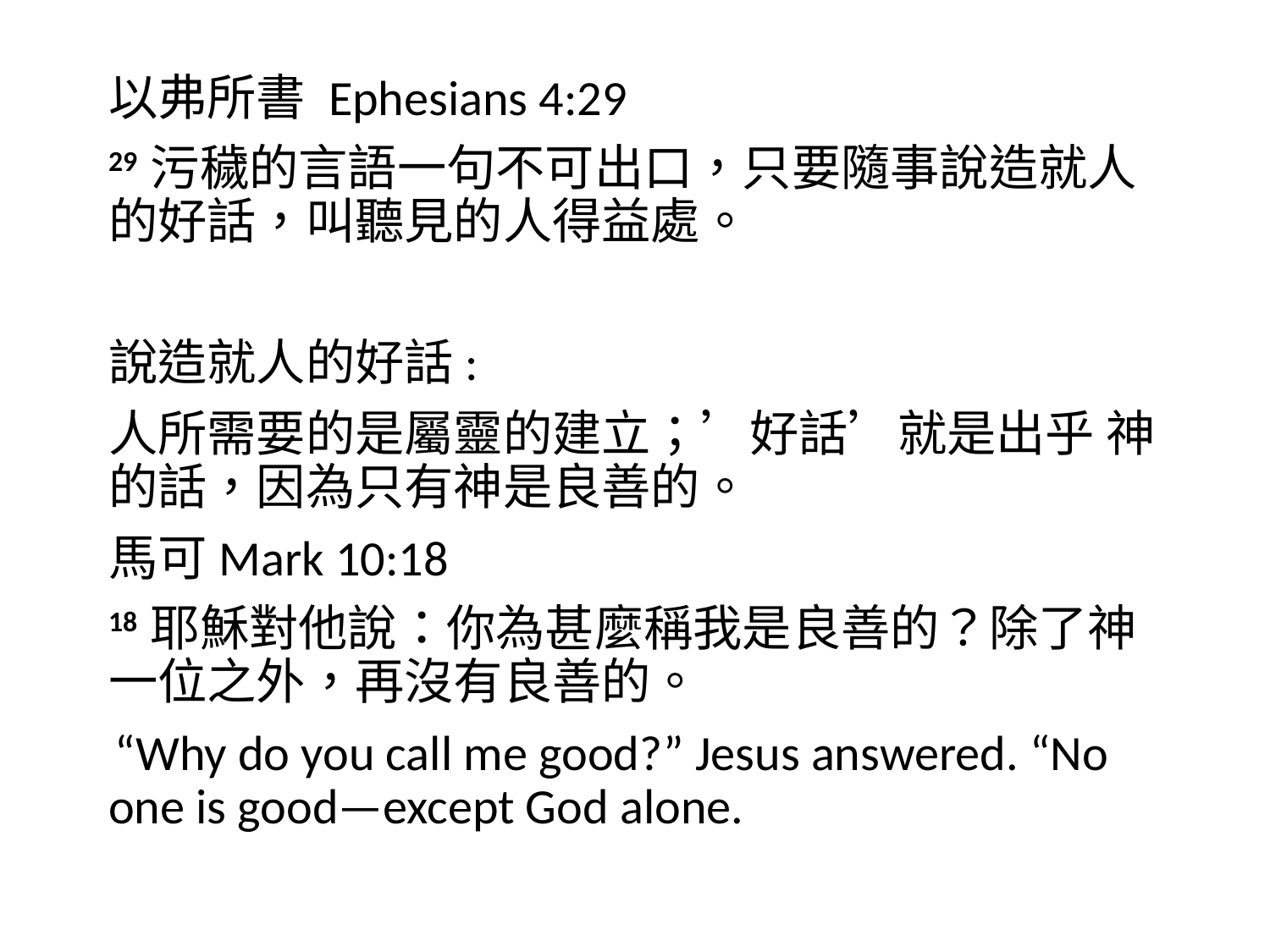

以弗所書 Ephesians 4:29
29 污穢的言語一句不可出口，只要隨事說造就人的好話，叫聽見的人得益處。

說造就人的好話:
人所需要的是屬靈的建立；’好話’就是出乎 神的話，因為只有神是良善的。
馬可Mark 10:18
18 耶穌對他說：你為甚麼稱我是良善的？除了神一位之外，再沒有良善的。
 “Why do you call me good?” Jesus answered. “No one is good—except God alone.